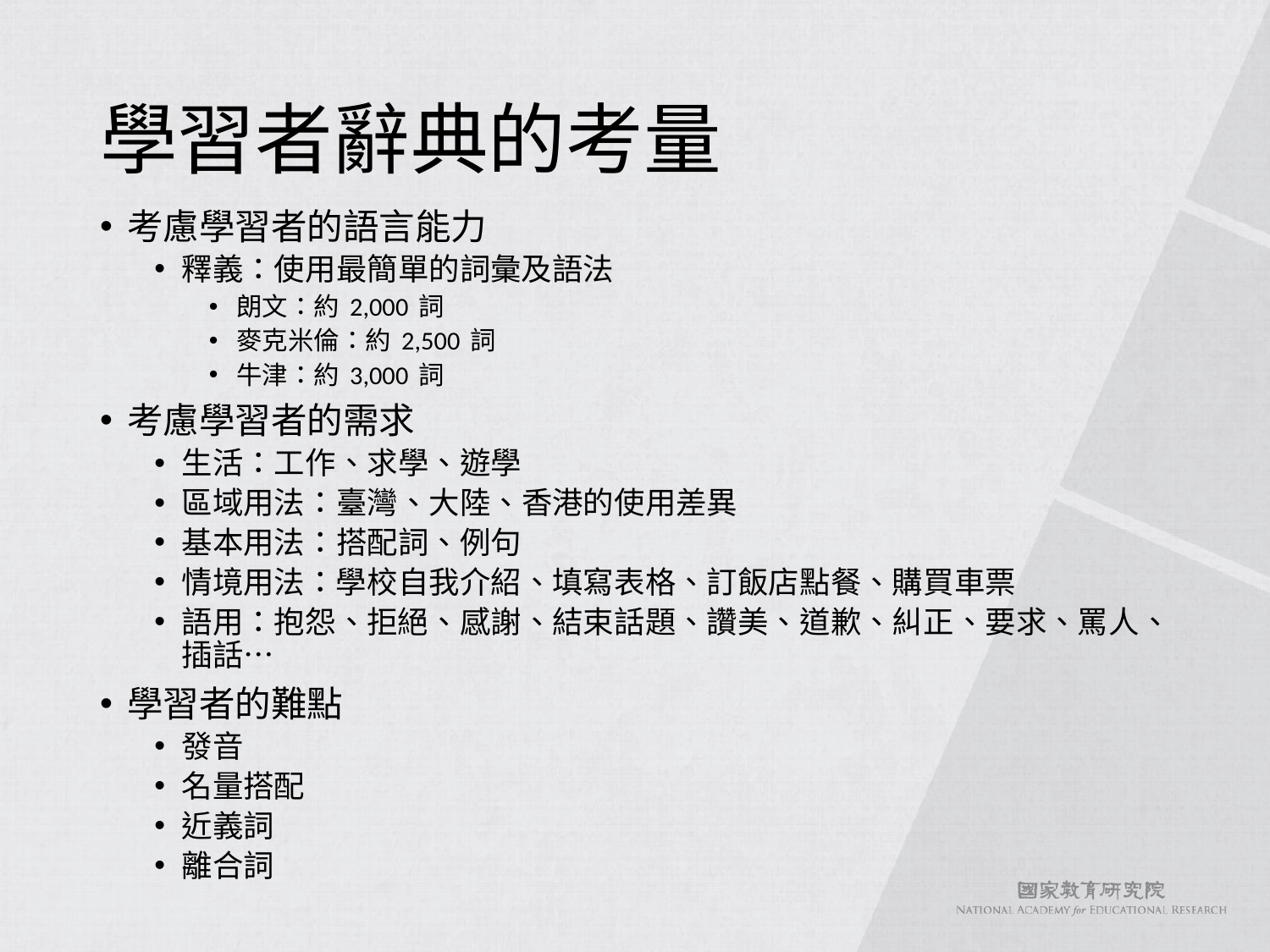

# 學習者辭典的考量
考慮學習者的語言能力
釋義：使用最簡單的詞彙及語法
朗文：約 2,000 詞
麥克米倫：約 2,500 詞
牛津：約 3,000 詞
考慮學習者的需求
生活：工作、求學、遊學
區域用法：臺灣、大陸、香港的使用差異
基本用法：搭配詞、例句
情境用法：學校自我介紹、填寫表格、訂飯店點餐、購買車票
語用：抱怨、拒絕、感謝、結束話題、讚美、道歉、糾正、要求、罵人、插話…
學習者的難點
發音
名量搭配
近義詞
離合詞